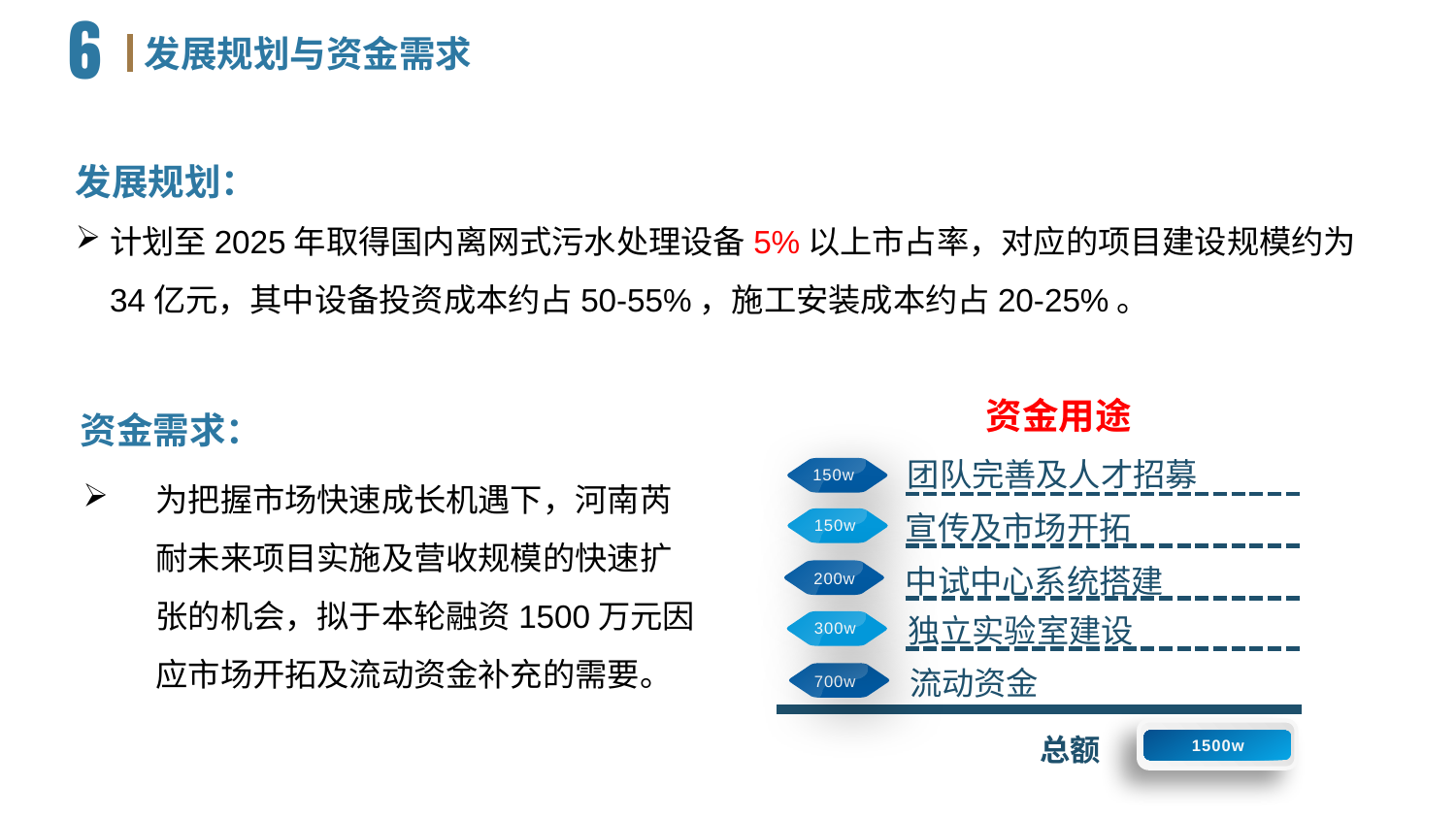

6
发展规划与资金需求
发展规划：
计划至2025年取得国内离网式污水处理设备5%以上市占率，对应的项目建设规模约为34亿元，其中设备投资成本约占50-55%，施工安装成本约占20-25%。
资金需求：
资金用途
团队完善及人才招募

150w

宣传及市场开拓
150w

中试中心系统搭建

200w
独立实验室建设
300w

流动资金

700w

总额

1500w
为把握市场快速成长机遇下，河南芮耐未来项目实施及营收规模的快速扩张的机会，拟于本轮融资1500万元因应市场开拓及流动资金补充的需要。